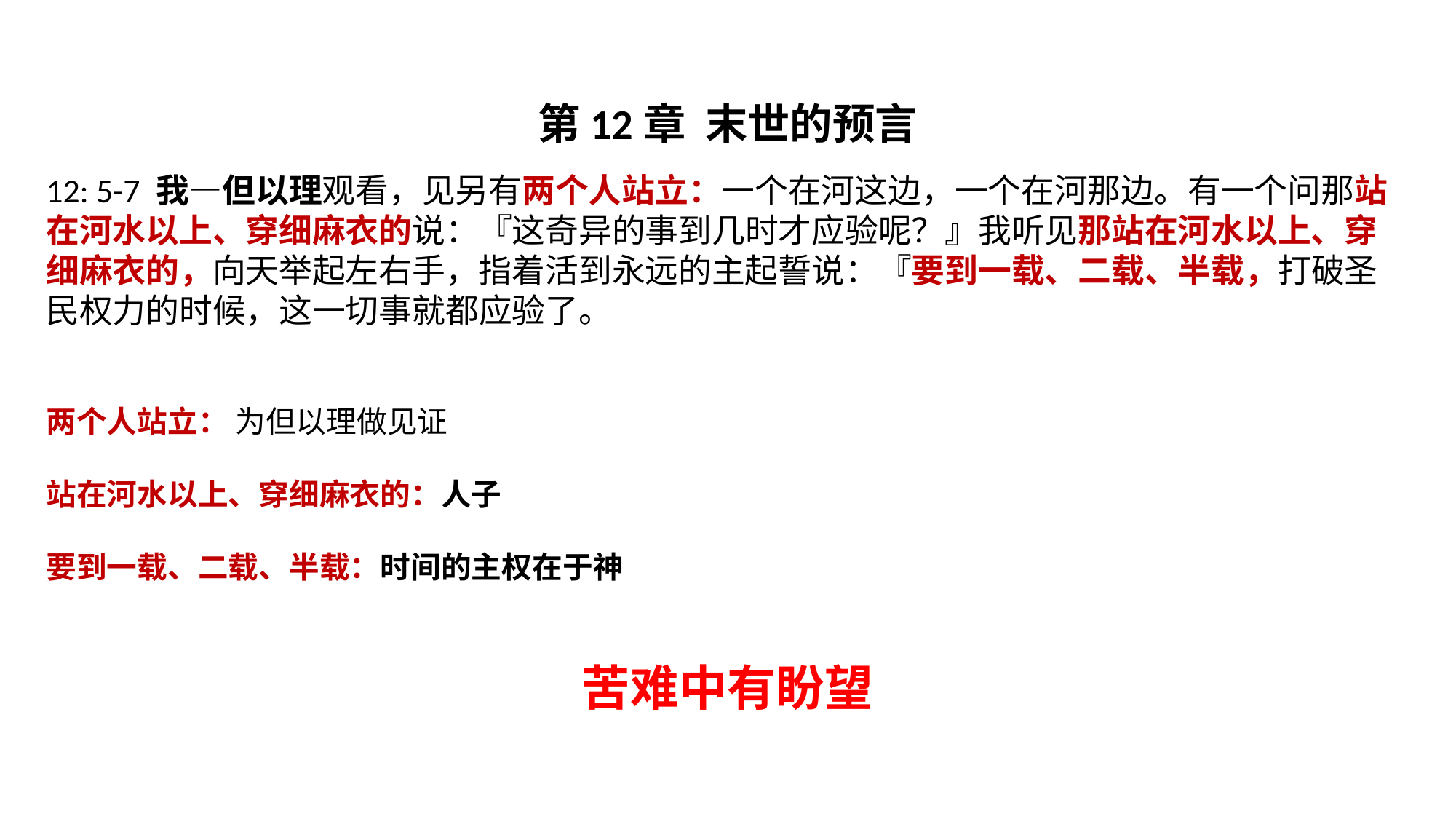

第12章  末世的预言

12: 5-7 我—但以理观看，见另有两个人站立：一个在河这边，一个在河那边。有一个问那站在河水以上、穿细麻衣的说：『这奇异的事到几时才应验呢？』我听见那站在河水以上、穿细麻衣的，向天举起左右手，指着活到永远的主起誓说：『要到一载、二载、半载，打破圣民权力的时候，这一切事就都应验了。

两个人站立： 为但以理做见证

站在河水以上、穿细麻衣的：人子

要到一载、二载、半载：时间的主权在于神

苦难中有盼望